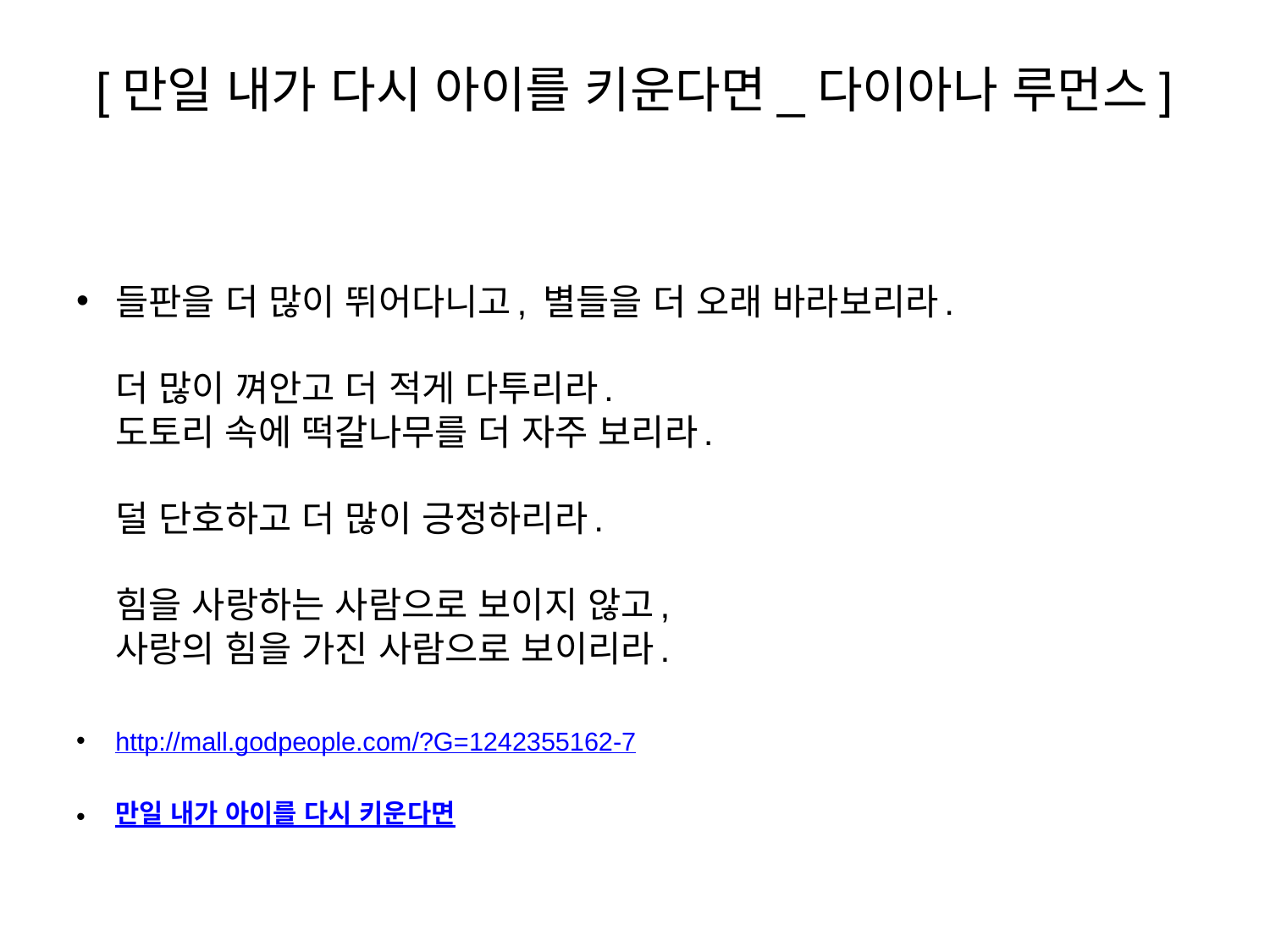

# [만일 내가 다시 아이를 키운다면_다이아나 루먼스]

들판을 더 많이 뛰어다니고, 별들을 더 오래 바라보리라.
더 많이 껴안고 더 적게 다투리라.
도토리 속에 떡갈나무를 더 자주 보리라.
덜 단호하고 더 많이 긍정하리라.
힘을 사랑하는 사람으로 보이지 않고,
사랑의 힘을 가진 사람으로 보이리라.

http://mall.godpeople.com/?G=1242355162-7

만일 내가 아이를 다시 키운다면